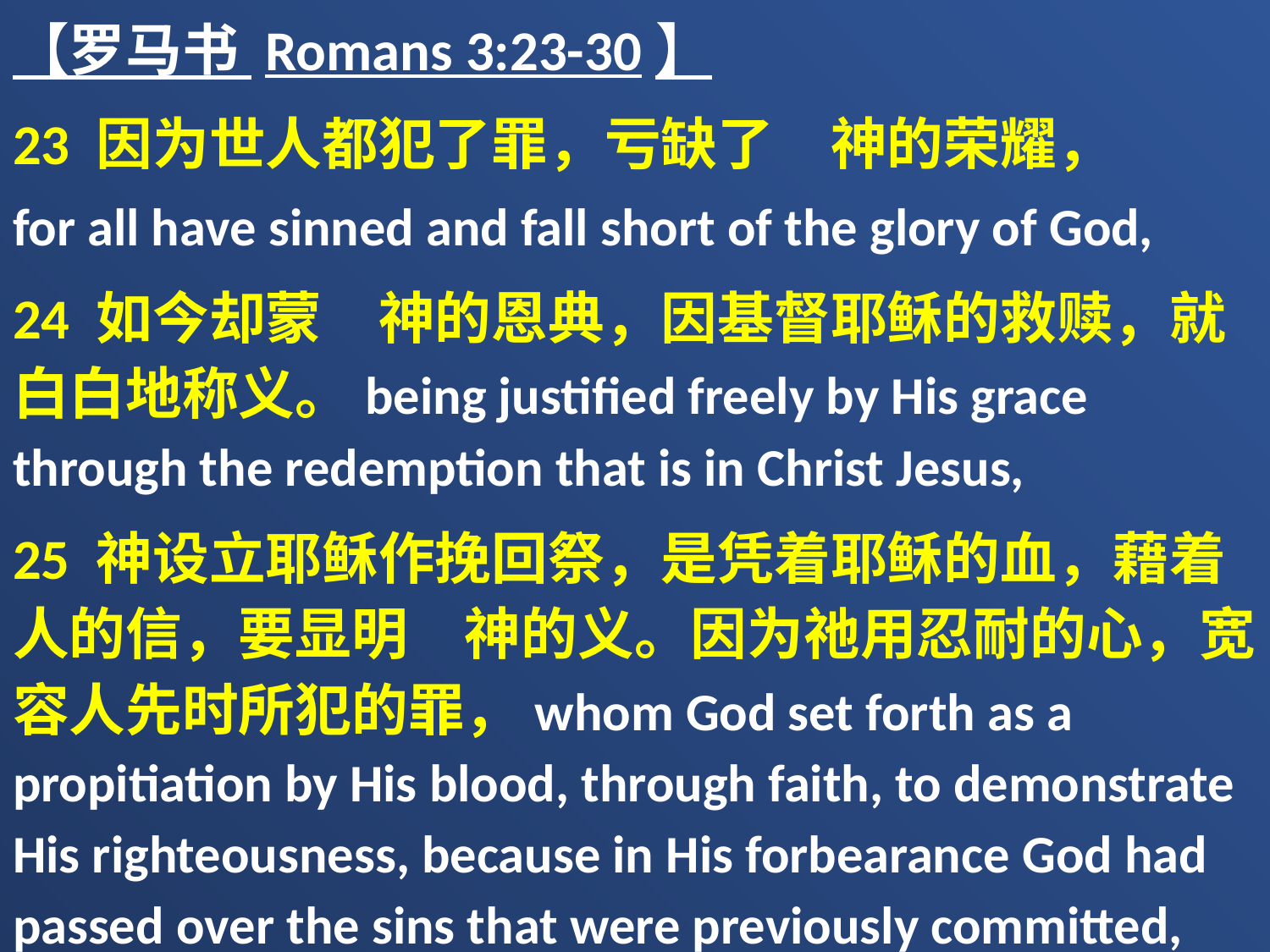

【罗马书 Romans 3:23-30】
23 因为世人都犯了罪，亏缺了　神的荣耀，
for all have sinned and fall short of the glory of God,
24 如今却蒙　神的恩典，因基督耶稣的救赎，就白白地称义。being justified freely by His grace through the redemption that is in Christ Jesus,
25 神设立耶稣作挽回祭，是凭着耶稣的血，藉着人的信，要显明　神的义。因为祂用忍耐的心，宽容人先时所犯的罪，whom God set forth as a propitiation by His blood, through faith, to demonstrate His righteousness, because in His forbearance God had passed over the sins that were previously committed,